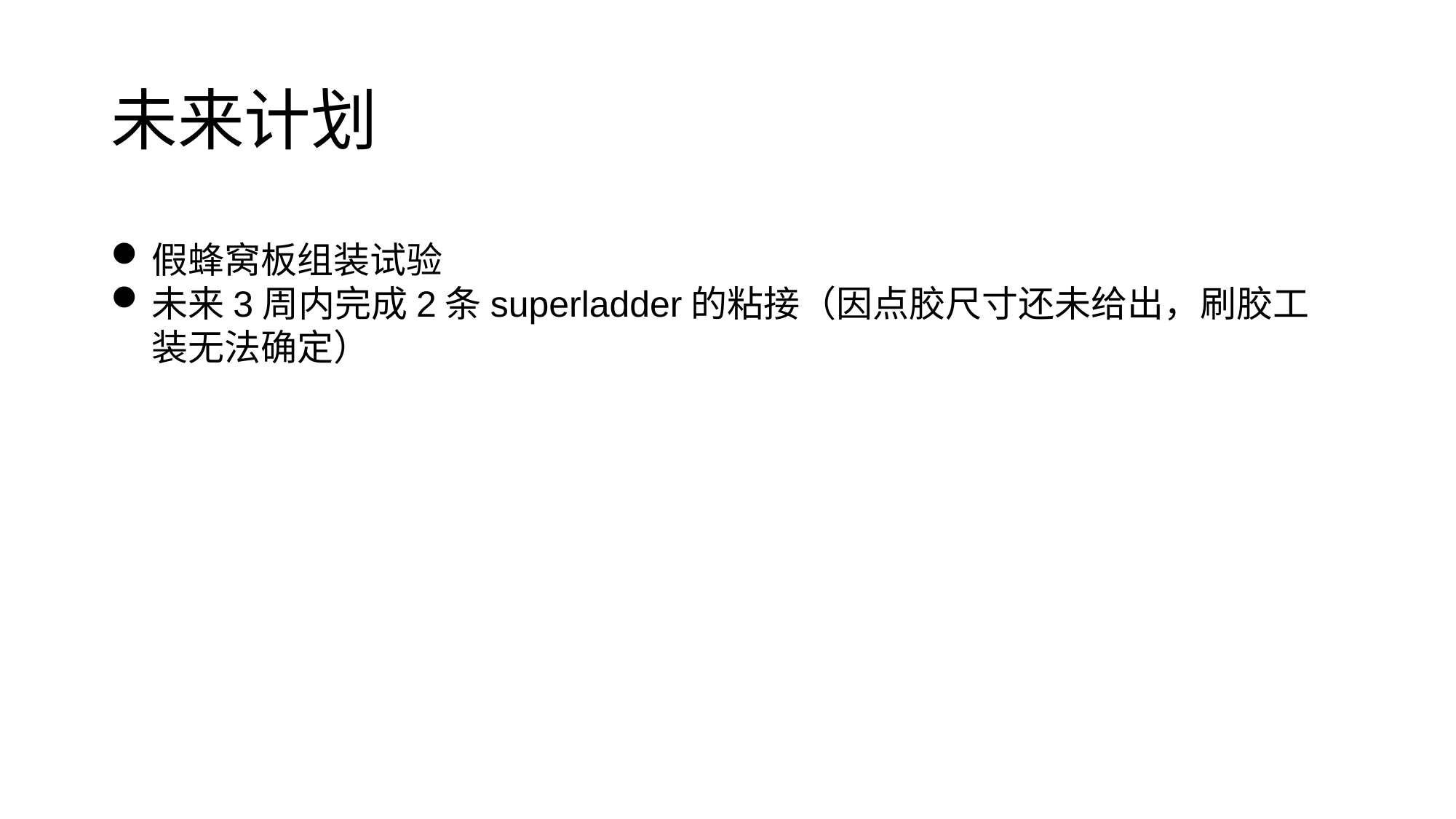

# 未来计划
假蜂窝板组装试验
未来3周内完成2条superladder的粘接（因点胶尺寸还未给出，刷胶工装无法确定）